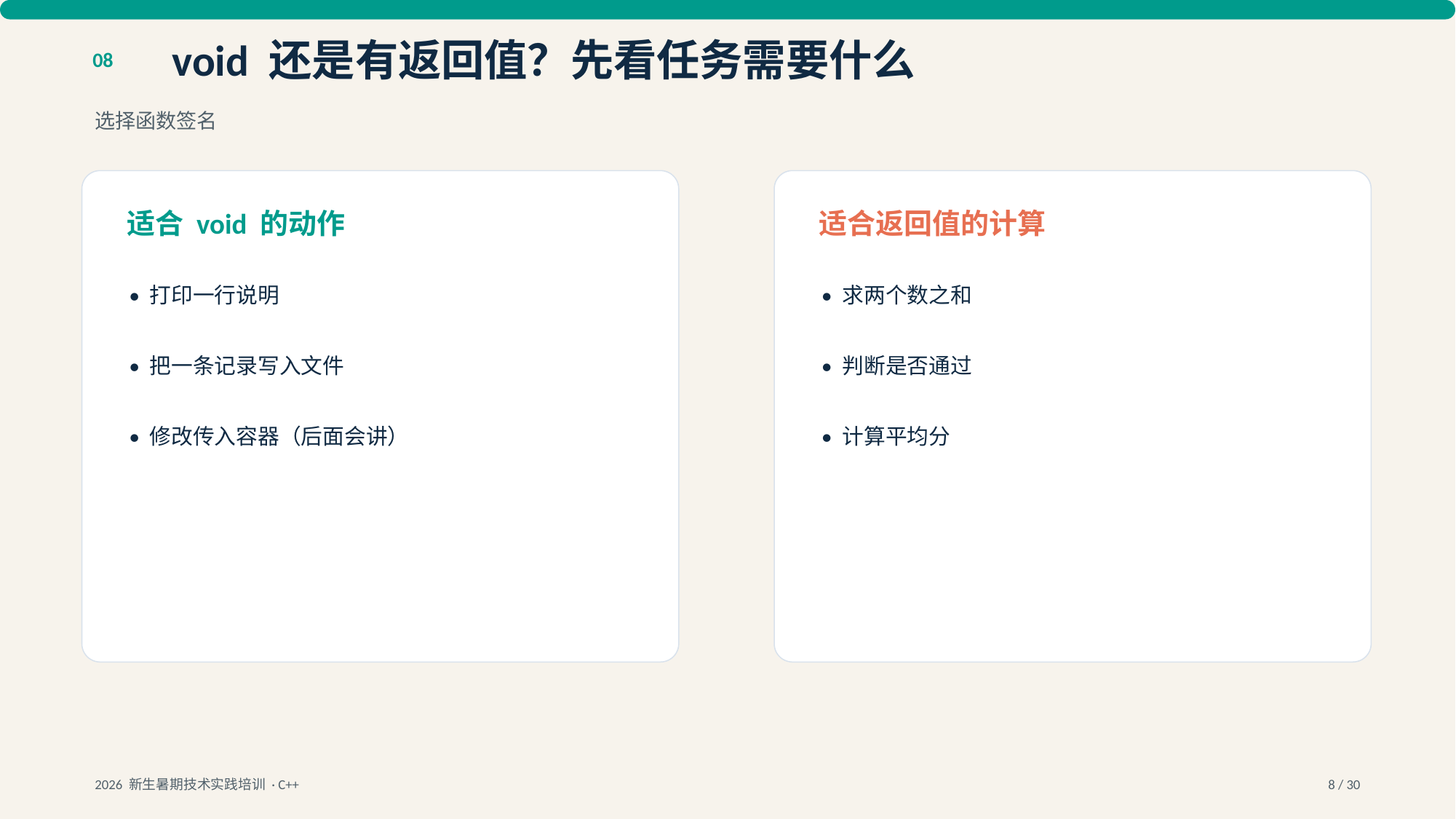

void 还是有返回值？先看任务需要什么
08
选择函数签名

适合 void 的动作
适合返回值的计算
• 打印一行说明
• 求两个数之和
• 把一条记录写入文件
• 判断是否通过
• 修改传入容器（后面会讲）
• 计算平均分
2026 新生暑期技术实践培训 · C++
8 / 30